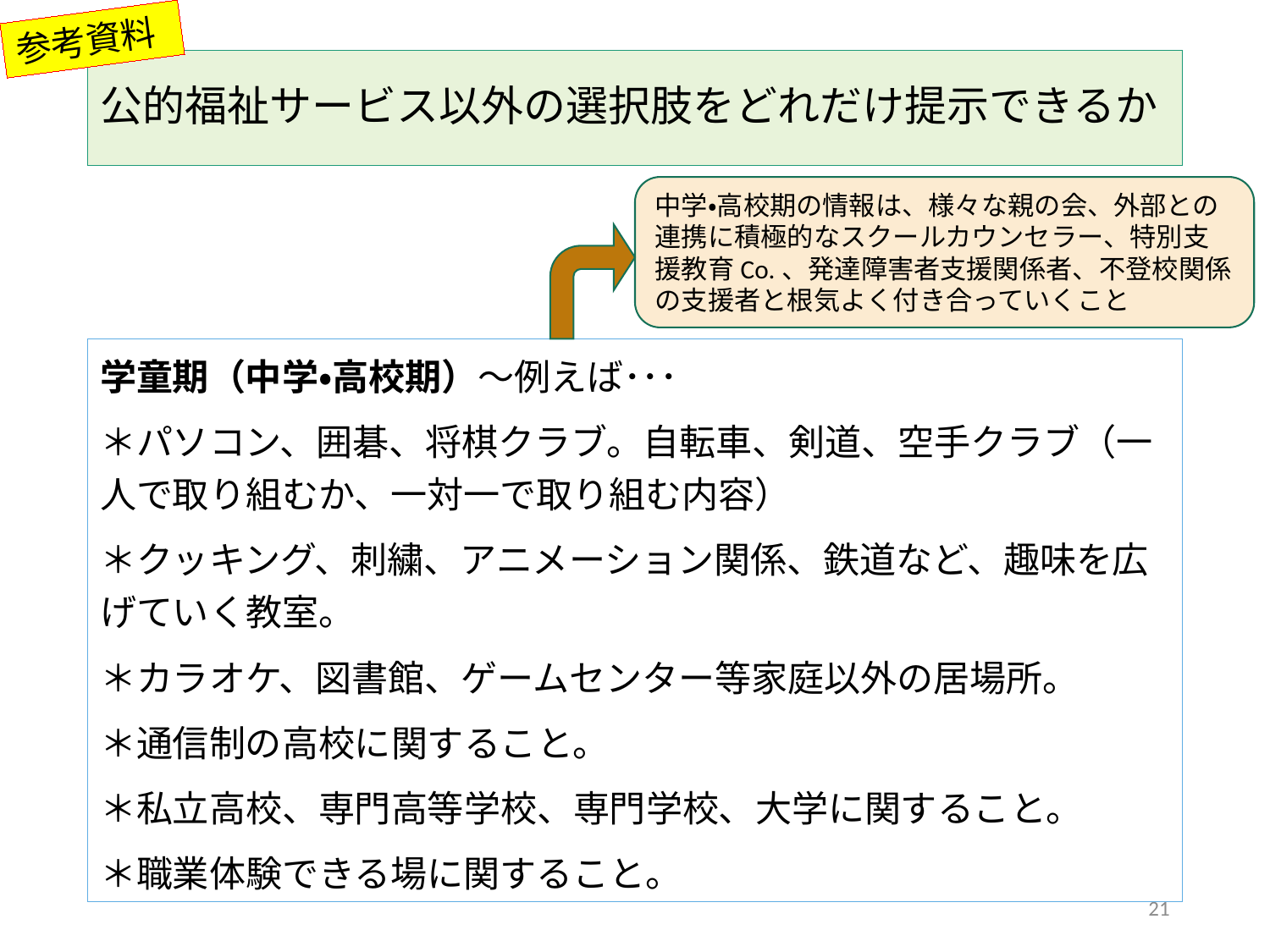

参考資料
# 公的福祉サービス以外の選択肢をどれだけ提示できるか
中学・高校期の情報は、様々な親の会、外部との連携に積極的なスクールカウンセラー、特別支援教育Co.、発達障害者支援関係者、不登校関係の支援者と根気よく付き合っていくこと

学童期（中学・高校期）～例えば･･･
＊パソコン、囲碁、将棋クラブ。自転車、剣道、空手クラブ（一人で取り組むか、一対一で取り組む内容）
＊クッキング、刺繍、アニメーション関係、鉄道など、趣味を広げていく教室。
＊カラオケ、図書館、ゲームセンター等家庭以外の居場所。
＊通信制の高校に関すること。
＊私立高校、専門高等学校、専門学校、大学に関すること。
＊職業体験できる場に関すること。
21